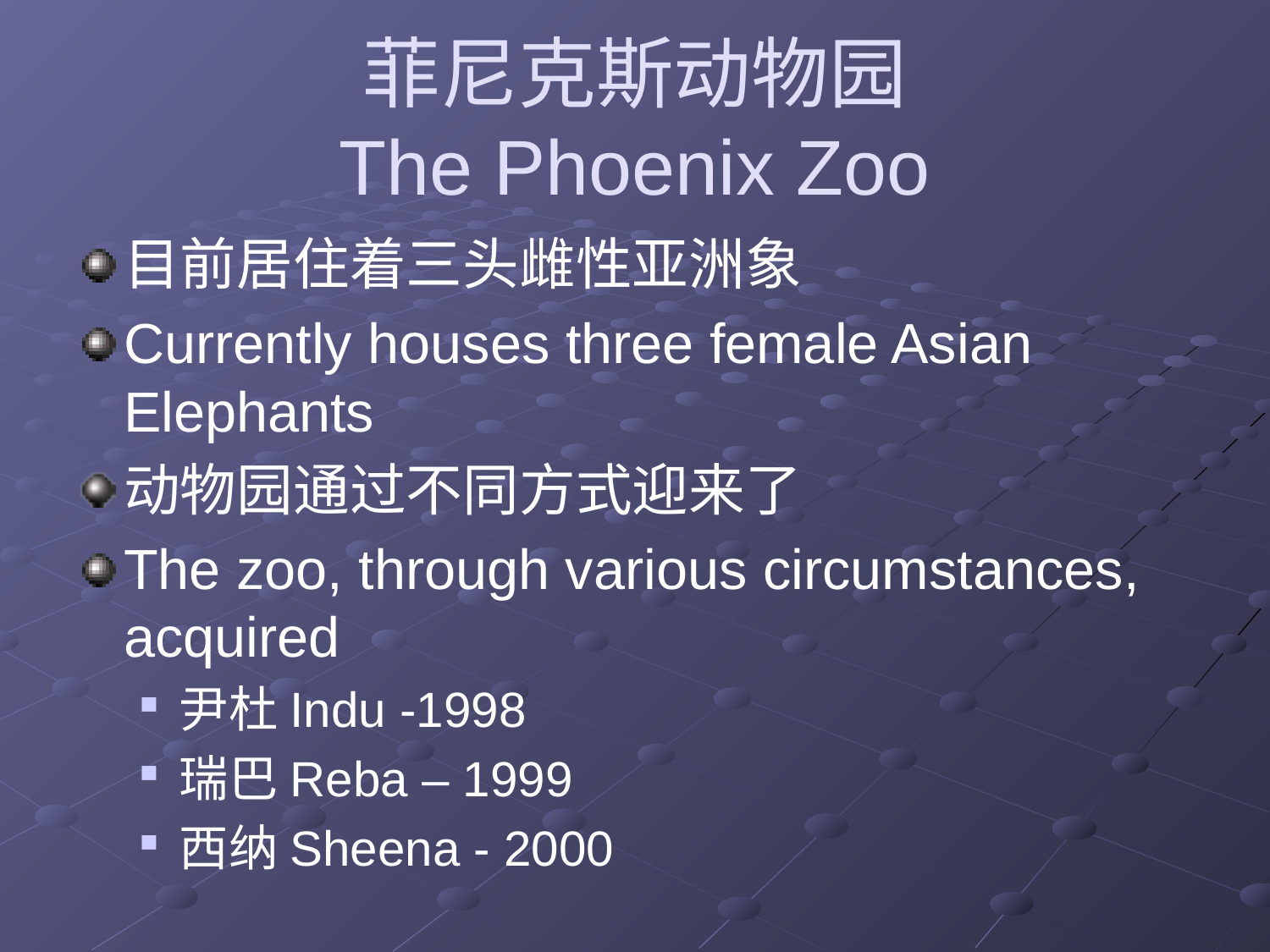

# 菲尼克斯动物园 The Phoenix Zoo
目前居住着三头雌性亚洲象
Currently houses three female Asian Elephants
动物园通过不同方式迎来了
The zoo, through various circumstances, acquired
尹杜Indu -1998
瑞巴Reba – 1999
西纳Sheena - 2000